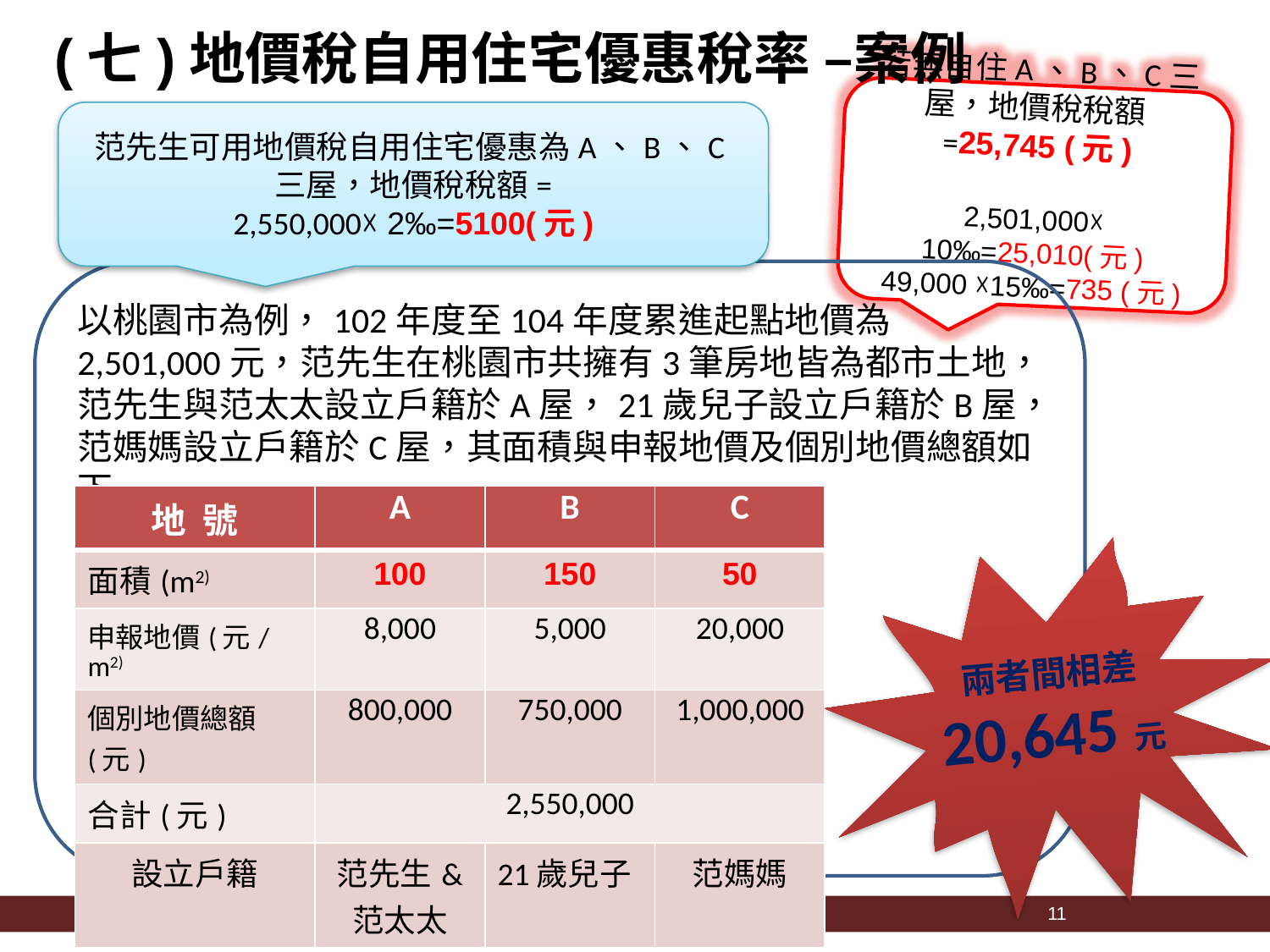

(七)地價稅自用住宅優惠稅率 –案例

若無自住A、B、C三屋，地價稅稅額=25,745 (元)

2,501,000☓ 10‰=25,010(元)
49,000 ☓15‰=735 (元)

范先生可用地價稅自用住宅優惠為A、B、C三屋，地價稅稅額=
2,550,000☓ 2‰=5100(元)
以桃園市為例，102年度至104年度累進起點地價為2,501,000元，范先生在桃園市共擁有3筆房地皆為都市土地，范先生與范太太設立戶籍於A屋，21歲兒子設立戶籍於B屋，范媽媽設立戶籍於C屋，其面積與申報地價及個別地價總額如下:
| 地 號 | A | B | C |
| --- | --- | --- | --- |
| 面積(m2) | 100 | 150 | 50 |
| 申報地價(元/m2) | 8,000 | 5,000 | 20,000 |
| 個別地價總額(元) | 800,000 | 750,000 | 1,000,000 |
| 合計(元) | 2,550,000 |  |  |
| 設立戶籍 | 范先生& 范太太 | 21歲兒子 | 范媽媽 |
兩者間相差
20,645元

                                 林秀銘
11